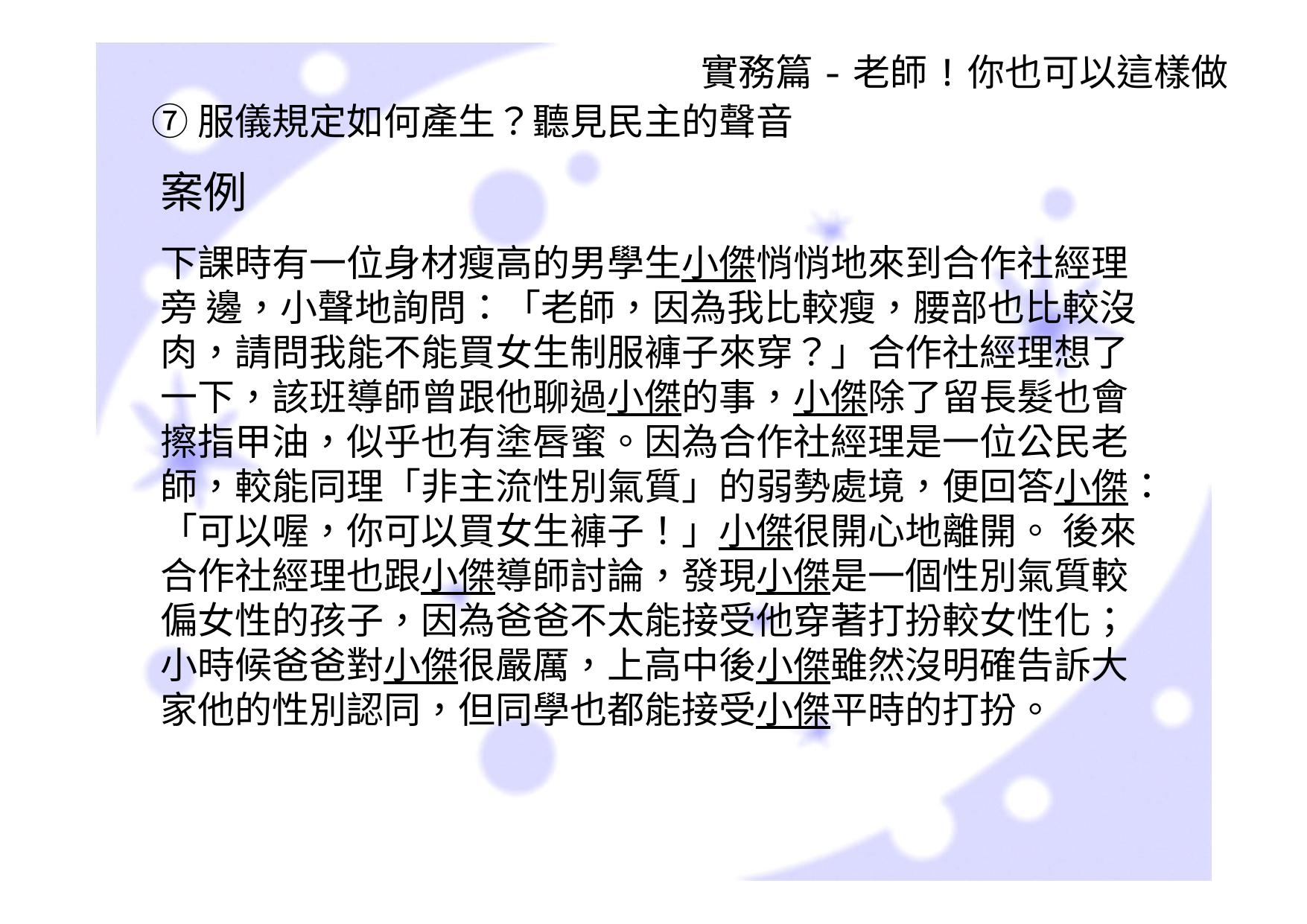

實務篇-老師!你也可以這樣做
 ⑦服儀規定如何產生？聽見民主的聲音
案例
下課時有一位身材瘦高的男學生小傑悄悄地來到合作社經理旁 邊，小聲地詢問：「老師，因為我比較瘦，腰部也比較沒肉，請問我能不能買女生制服褲子來穿？」合作社經理想了一下，該班導師曾跟他聊過小傑的事，小傑除了留長髮也會擦指甲油，似乎也有塗唇蜜。因為合作社經理是一位公民老師，較能同理「非主流性別氣質」的弱勢處境，便回答小傑：「可以喔，你可以買女生褲子！」小傑很開心地離開。 後來合作社經理也跟小傑導師討論，發現小傑是一個性別氣質較 偏女性的孩子，因為爸爸不太能接受他穿著打扮較女性化；小時候爸爸對小傑很嚴厲，上高中後小傑雖然沒明確告訴大家他的性別認同，但同學也都能接受小傑平時的打扮。